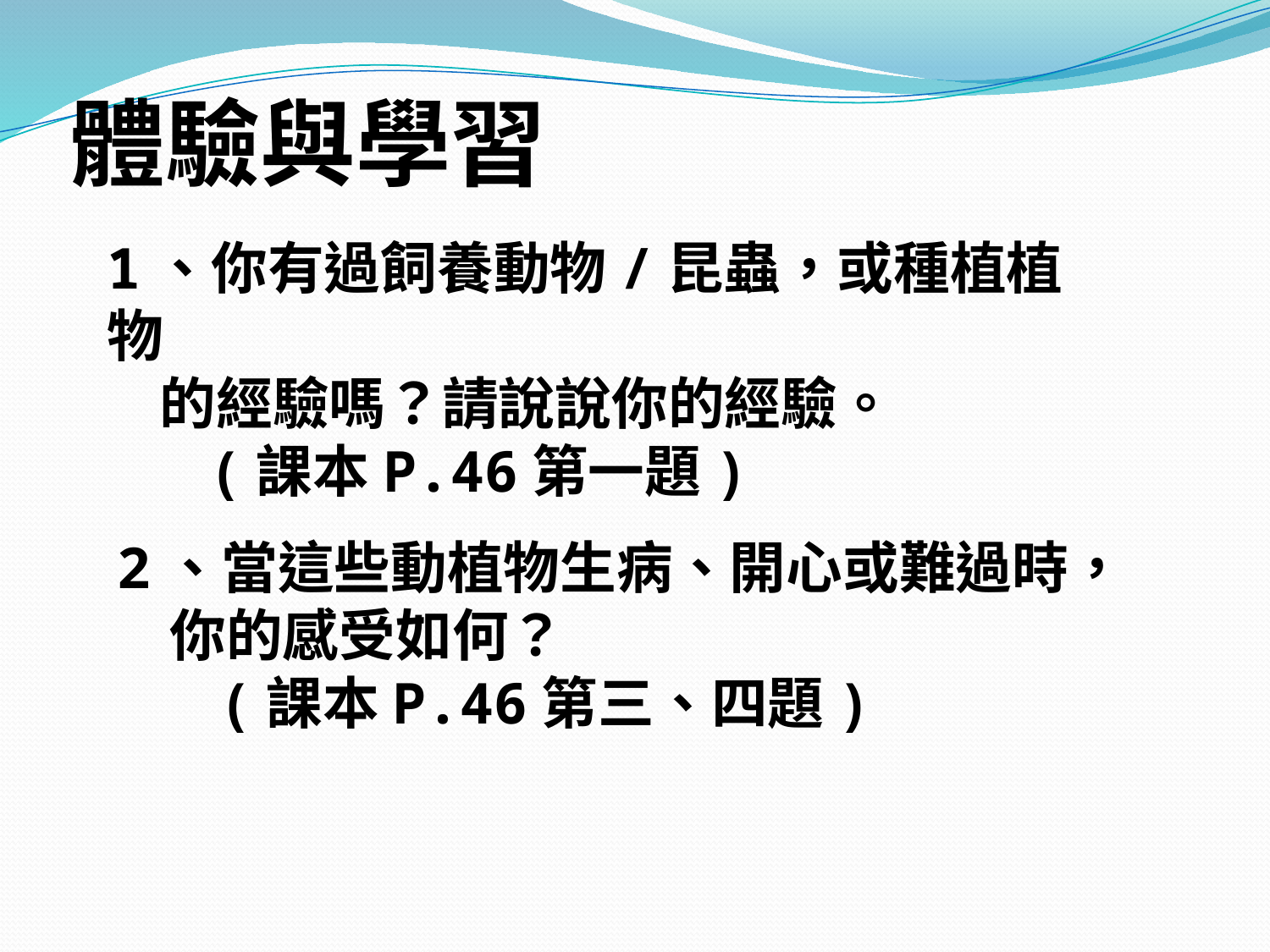

體驗與學習
1、你有過飼養動物/昆蟲，或種植植物
   的經驗嗎？請說說你的經驗。
   (課本P.46第一題)
2、當這些動植物生病、開心或難過時，
   你的感受如何？
   (課本P.46第三、四題)